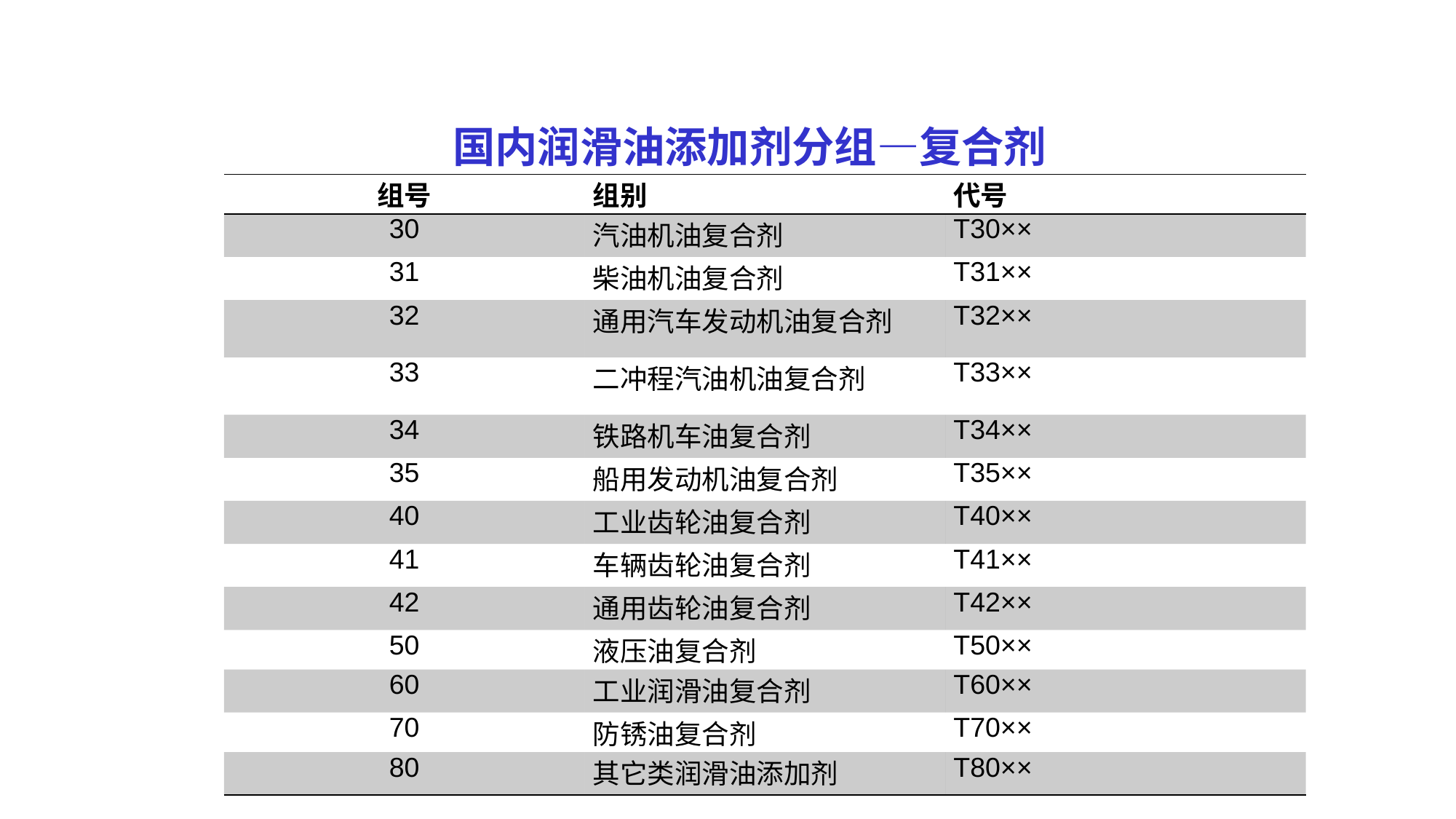

国内润滑油添加剂分组—复合剂
| 组号 | 组别 | 代号 |
| --- | --- | --- |
| 30 | 汽油机油复合剂 | T30×× |
| 31 | 柴油机油复合剂 | T31×× |
| 32 | 通用汽车发动机油复合剂 | T32×× |
| 33 | 二冲程汽油机油复合剂 | T33×× |
| 34 | 铁路机车油复合剂 | T34×× |
| 35 | 船用发动机油复合剂 | T35×× |
| 40 | 工业齿轮油复合剂 | T40×× |
| 41 | 车辆齿轮油复合剂 | T41×× |
| 42 | 通用齿轮油复合剂 | T42×× |
| 50 | 液压油复合剂 | T50×× |
| 60 | 工业润滑油复合剂 | T60×× |
| 70 | 防锈油复合剂 | T70×× |
| 80 | 其它类润滑油添加剂 | T80×× |